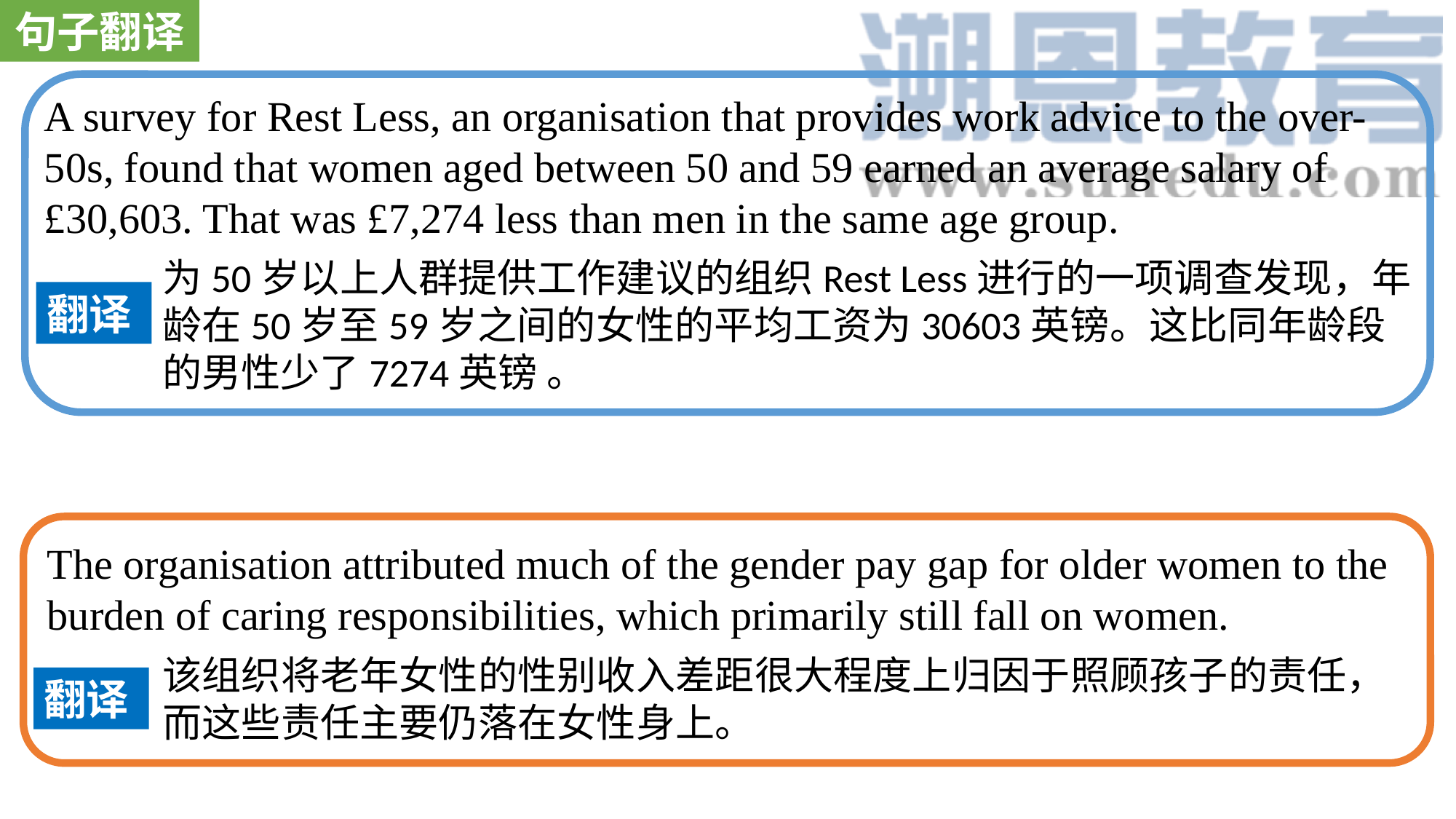

句子翻译

A survey for Rest Less, an organisation that provides work advice to the over-50s, found that women aged between 50 and 59 earned an average salary of £30,603. That was £7,274 less than men in the same age group.
为50岁以上人群提供工作建议的组织Rest Less进行的一项调查发现，年龄在50岁至59岁之间的女性的平均工资为30603英镑。这比同年龄段的男性少了7274英镑 。
翻译

The organisation attributed much of the gender pay gap for older women to the burden of caring responsibilities, which primarily still fall on women.
该组织将老年女性的性别收入差距很大程度上归因于照顾孩子的责任，而这些责任主要仍落在女性身上。
翻译